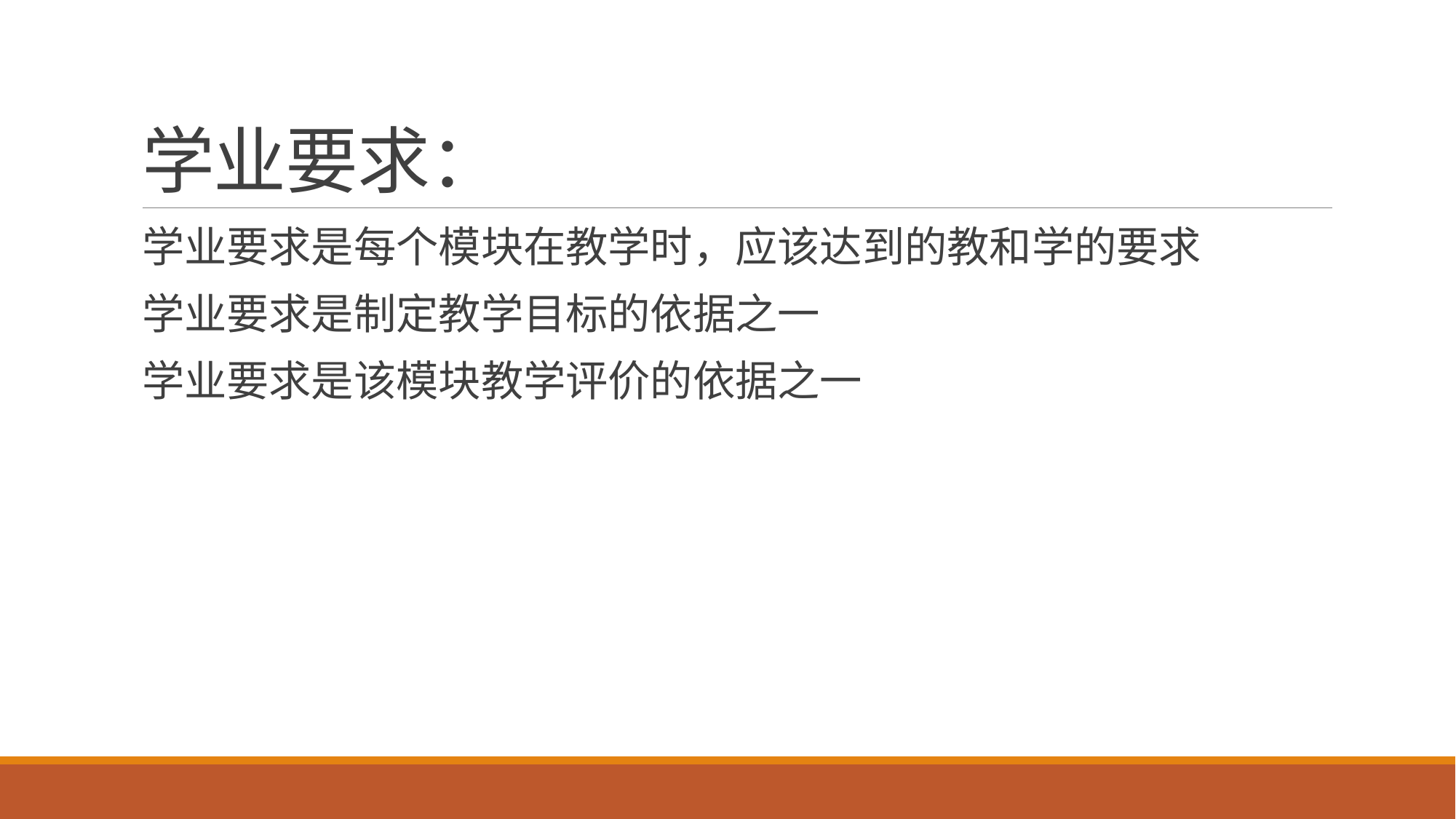

# 学业要求：
学业要求是每个模块在教学时，应该达到的教和学的要求
学业要求是制定教学目标的依据之一
学业要求是该模块教学评价的依据之一